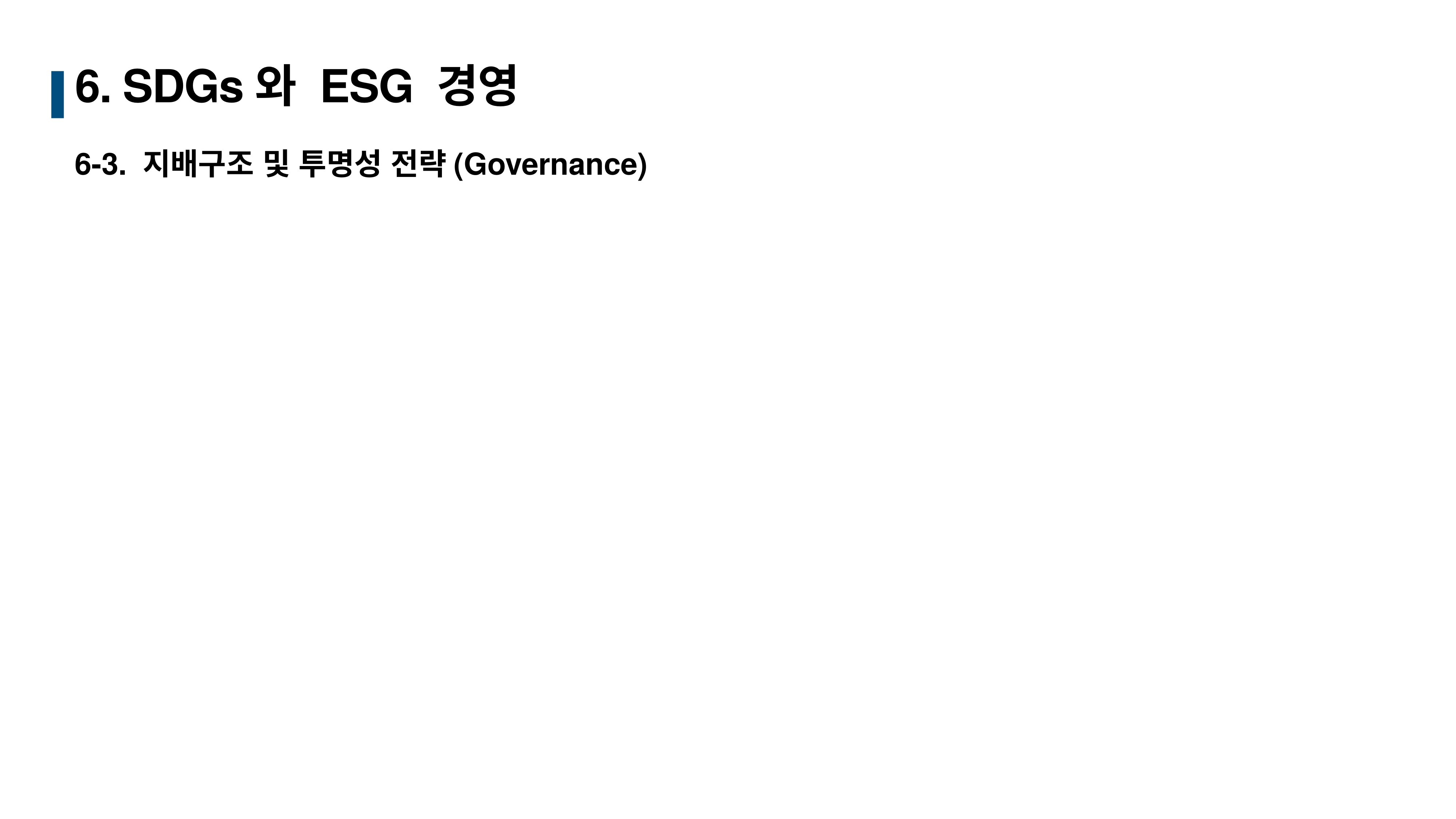

# 6. SDGs와 ESG 경영
6-3. 지배구조 및 투명성 전략(Governance)